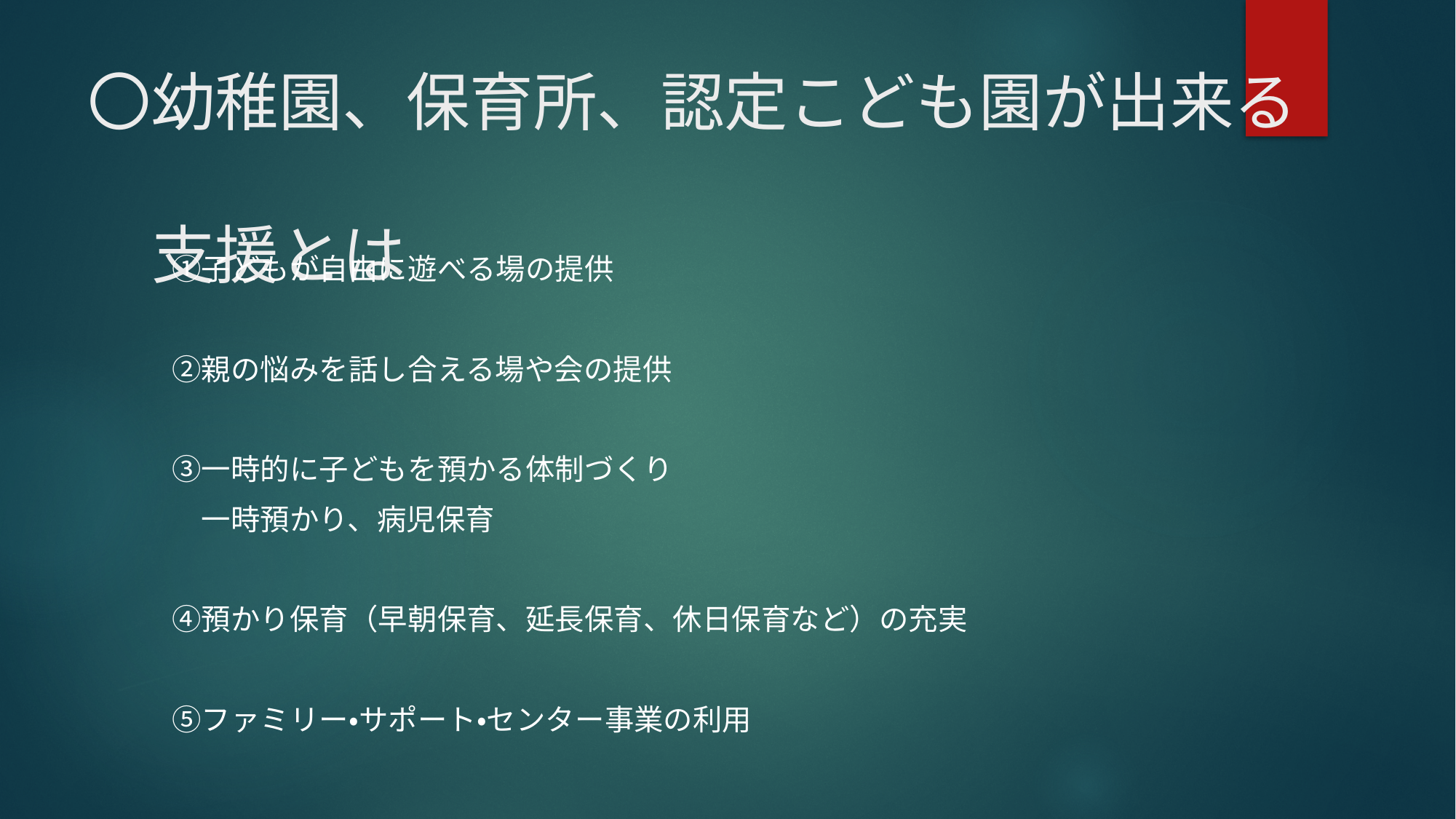

# 〇幼稚園、保育所、認定こども園が出来る　　　 　支援とは
　①子どもが自由に遊べる場の提供

　②親の悩みを話し合える場や会の提供

　③一時的に子どもを預かる体制づくり
　　一時預かり、病児保育

　④預かり保育（早朝保育、延長保育、休日保育など）の充実

　⑤ファミリー・サポート・センター事業の利用